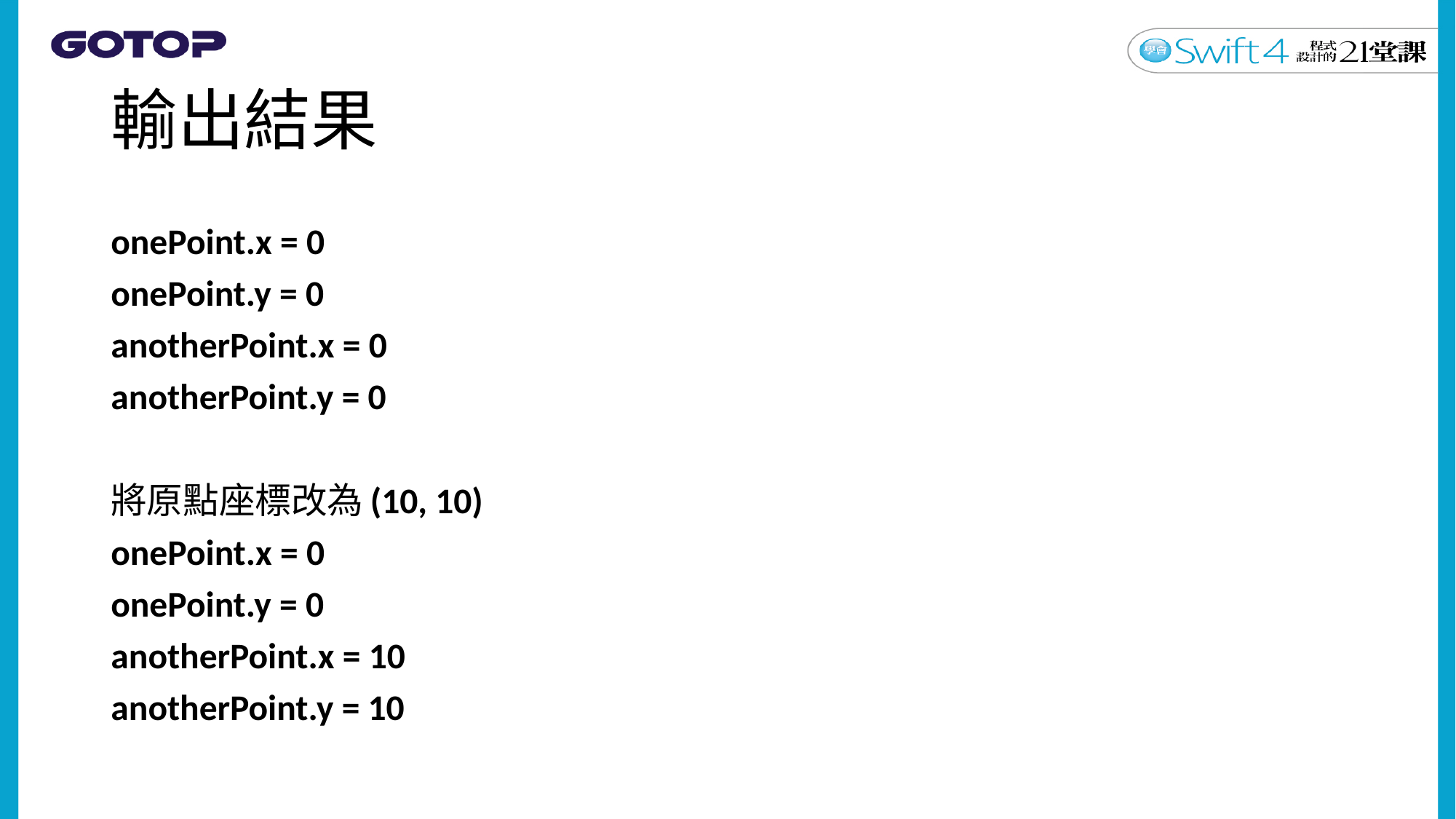

# 輸出結果
onePoint.x = 0
onePoint.y = 0
anotherPoint.x = 0
anotherPoint.y = 0

將原點座標改為(10, 10)
onePoint.x = 0
onePoint.y = 0
anotherPoint.x = 10
anotherPoint.y = 10